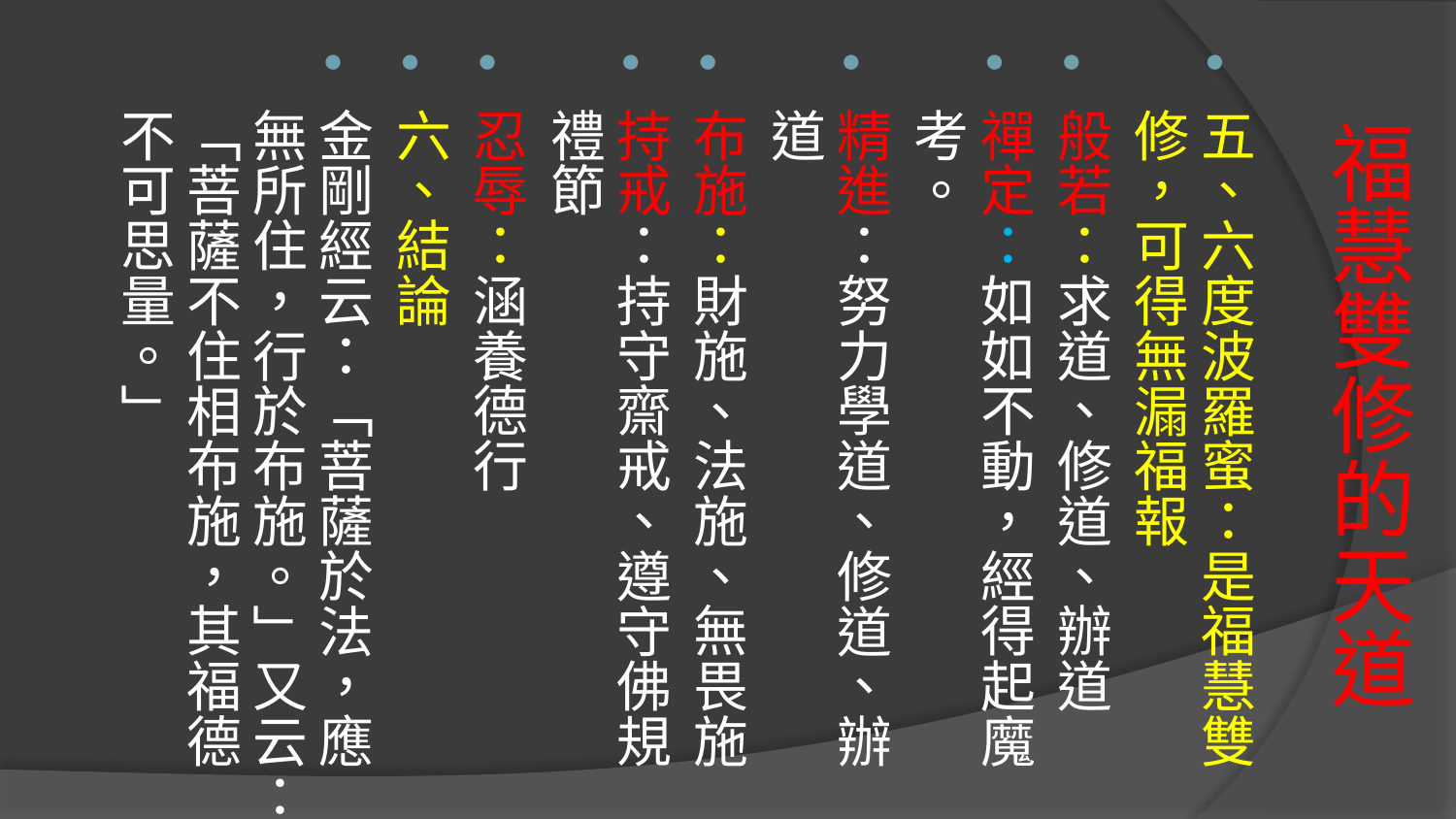

五、六度波羅蜜：是福慧雙修，可得無漏福報
般若：求道、修道、辦道
禪定：如如不動，經得起魔考。
精進：努力學道、修道、辦道
布施：財施、法施、無畏施
持戒：持守齋戒、遵守佛規禮節
忍辱：涵養德行
六、結論
金剛經云：「菩薩於法，應無所住，行於布施。」又云：「菩薩不住相布施，其福德不可思量。」

# 福慧雙修的天道